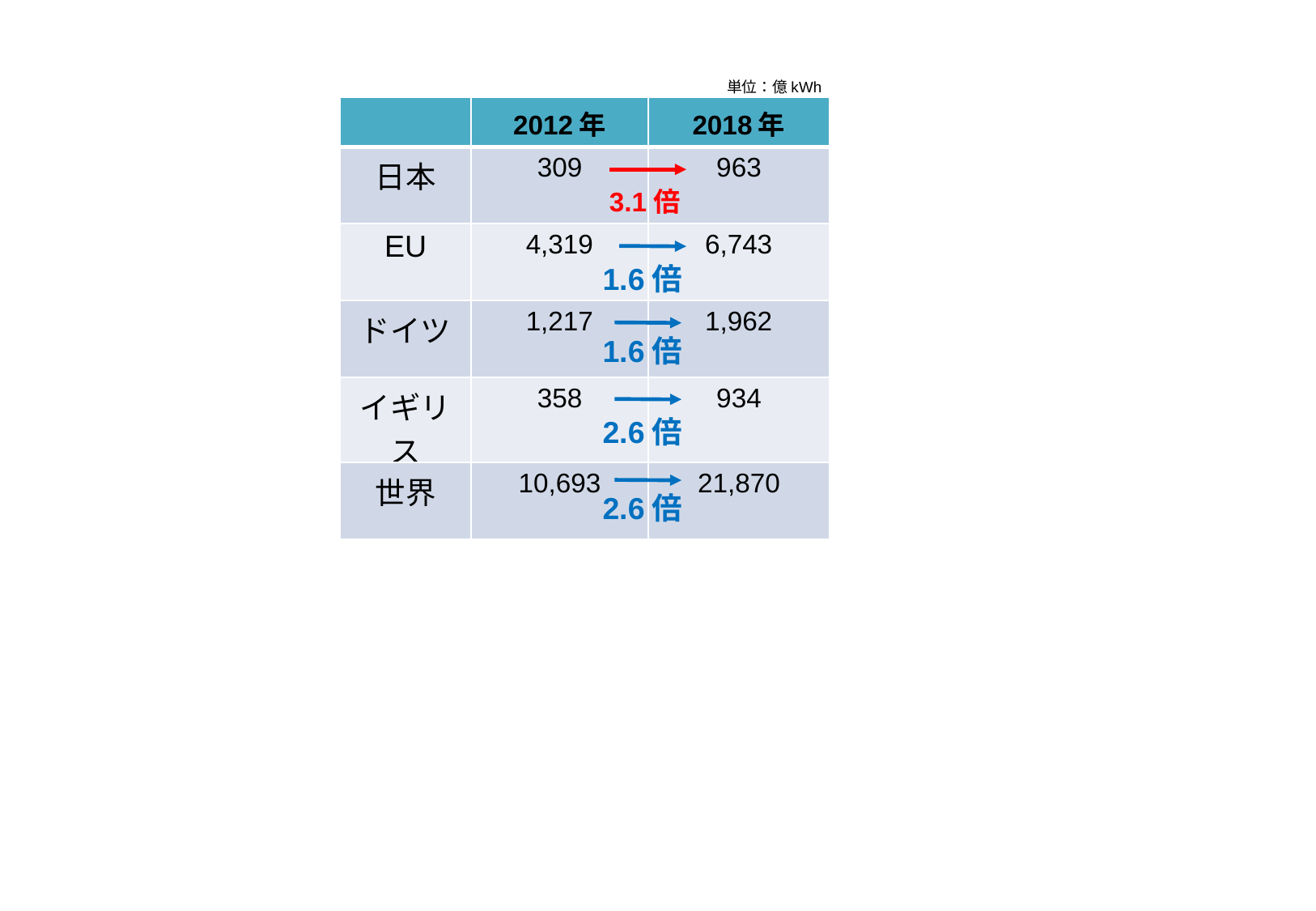

単位：億kWh
|  | 2012年 | 2018年 |
| --- | --- | --- |
| 日本 | 309 | 963 |
| EU | 4,319 | 6,743 |
| ドイツ | 1,217 | 1,962 |
| イギリス | 358 | 934 |
| 世界 | 10,693 | 21,870 |
3.1倍
1.6倍
1.6倍
2.6倍
2.6倍